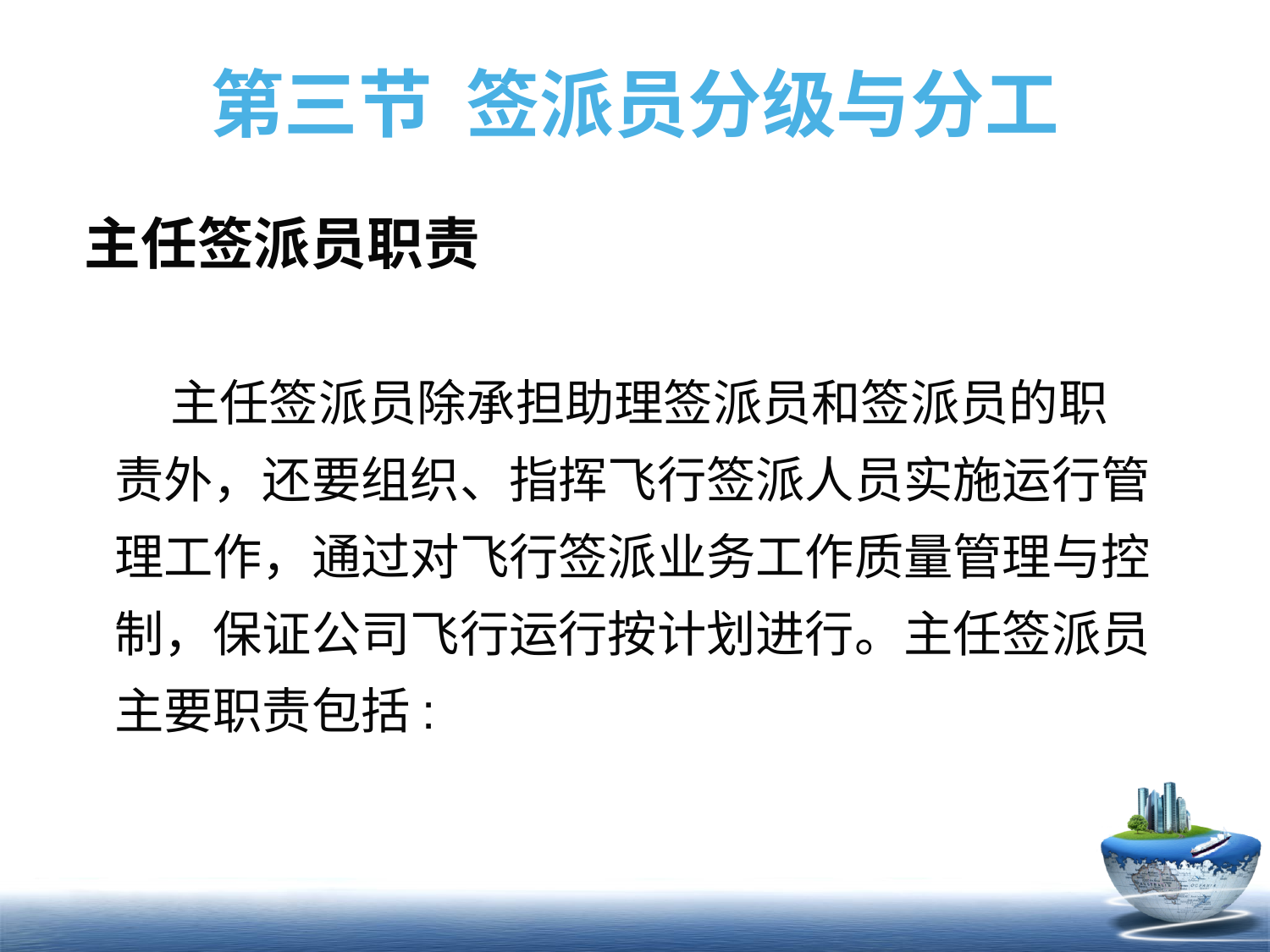

# 第三节  签派员分级与分工
主任签派员职责
    主任签派员除承担助理签派员和签派员的职责外，还要组织、指挥飞行签派人员实施运行管理工作，通过对飞行签派业务工作质量管理与控制，保证公司飞行运行按计划进行。主任签派员主要职责包括: